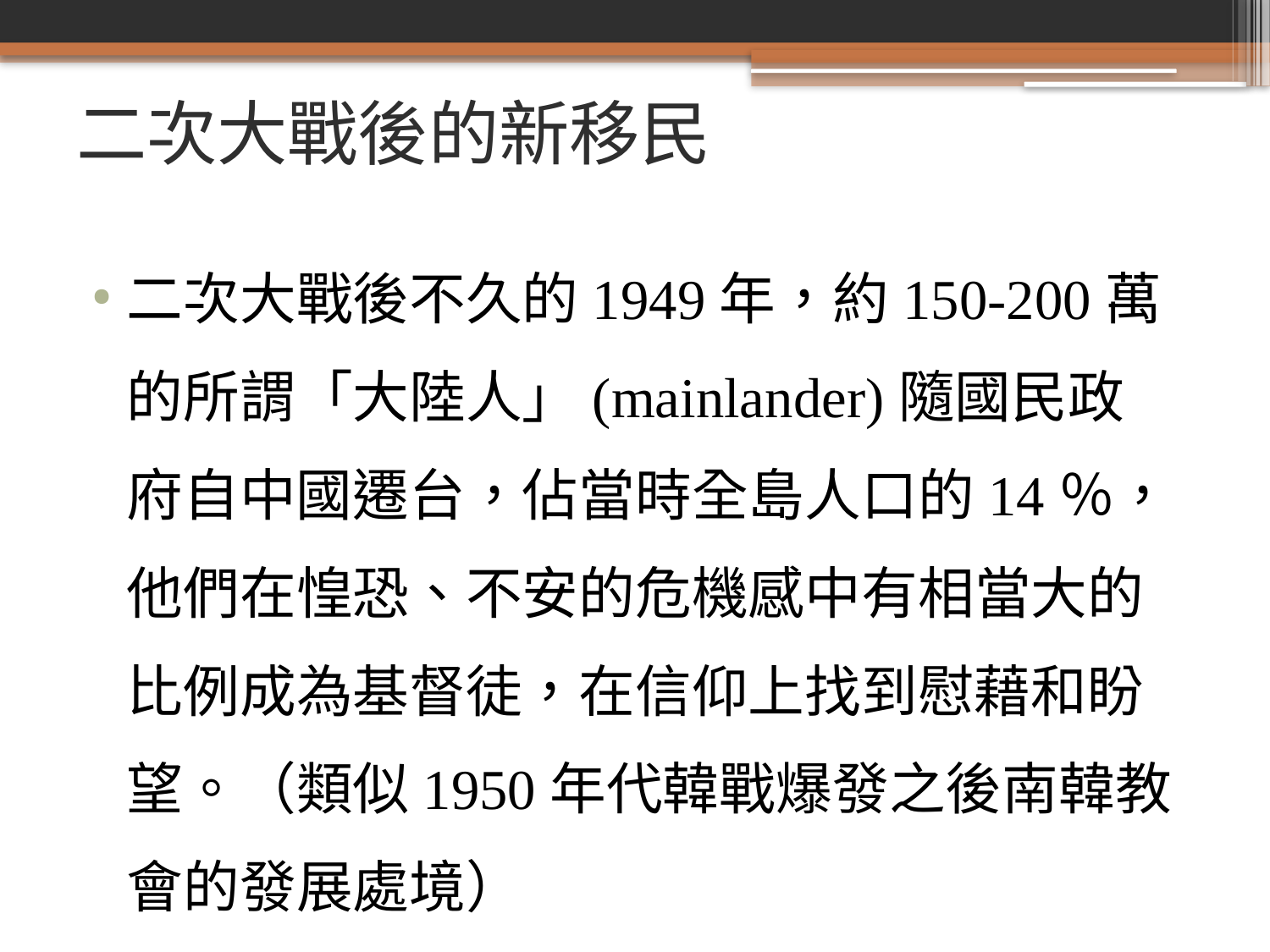

# 二次大戰後的新移民
二次大戰後不久的1949年，約150-200萬的所謂「大陸人」(mainlander)隨國民政府自中國遷台，佔當時全島人口的14％，他們在惶恐、不安的危機感中有相當大的比例成為基督徒，在信仰上找到慰藉和盼望。（類似1950年代韓戰爆發之後南韓教會的發展處境）